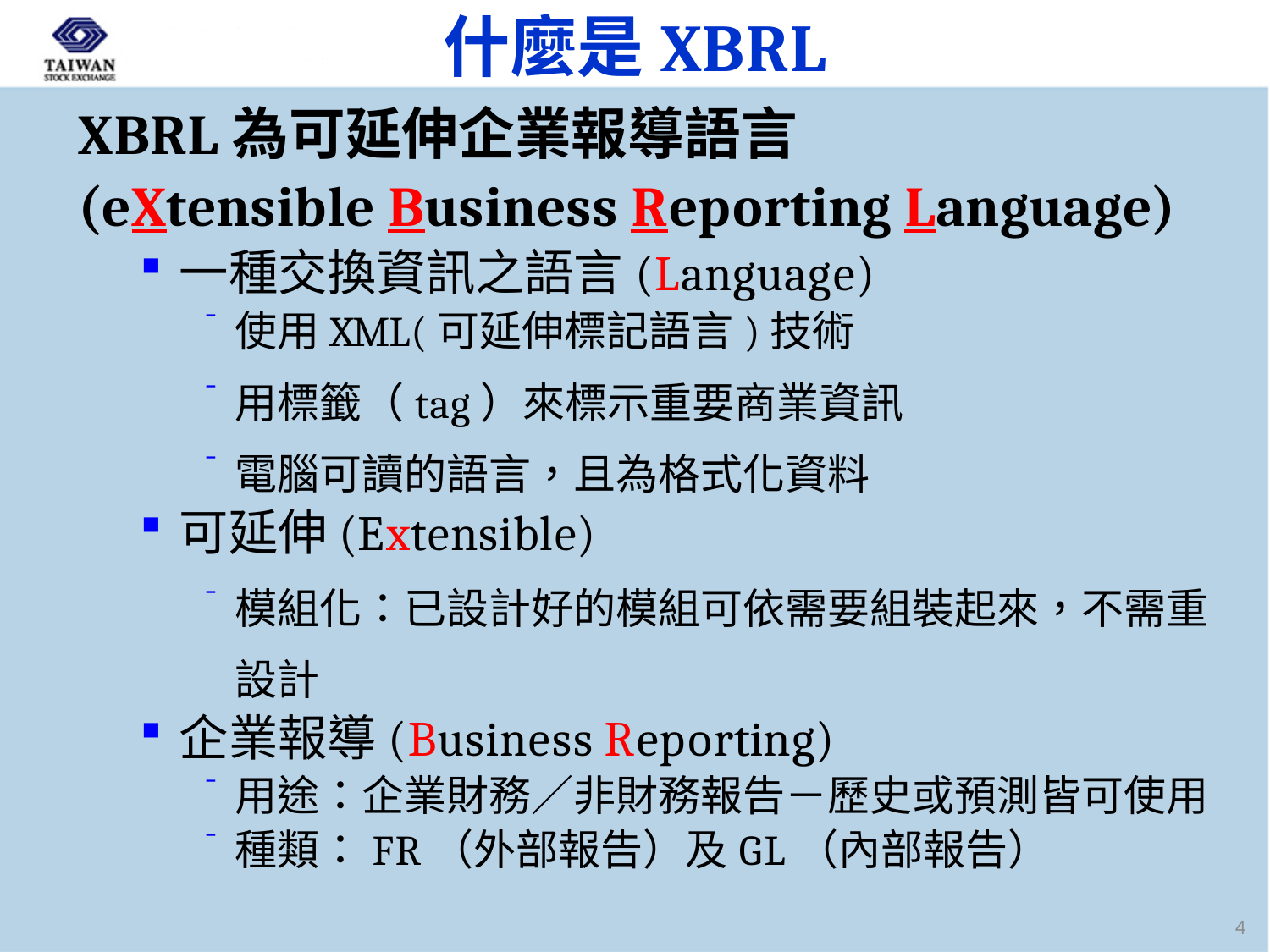

# 什麼是XBRL
XBRL為可延伸企業報導語言
(eXtensible Business Reporting Language)
一種交換資訊之語言(Language)
使用XML(可延伸標記語言)技術
用標籤（tag）來標示重要商業資訊
電腦可讀的語言，且為格式化資料
可延伸(Extensible)
模組化：已設計好的模組可依需要組裝起來，不需重設計
企業報導(Business Reporting)
用途：企業財務／非財務報告－歷史或預測皆可使用
種類：FR（外部報告）及GL（內部報告）

4